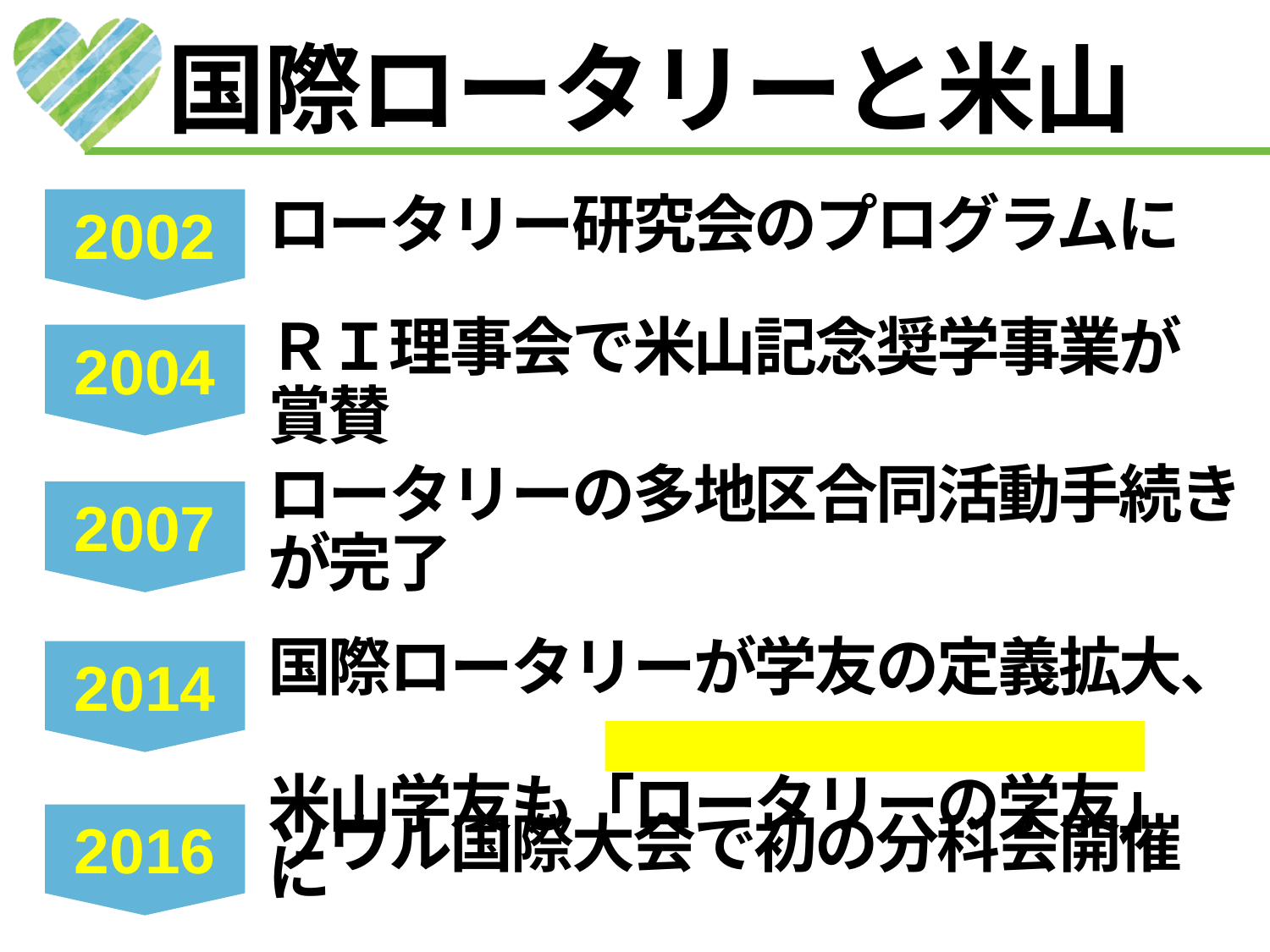

# 国際ロータリーと米山
ロータリー研究会のプログラムに
2002
ＲＩ理事会で米山記念奨学事業が
賞賛
2004
ロータリーの多地区合同活動手続きが完了
2007
国際ロータリーが学友の定義拡大、
米山学友も「ロータリーの学友」に
2014

2016
ソウル国際大会で初の分科会開催